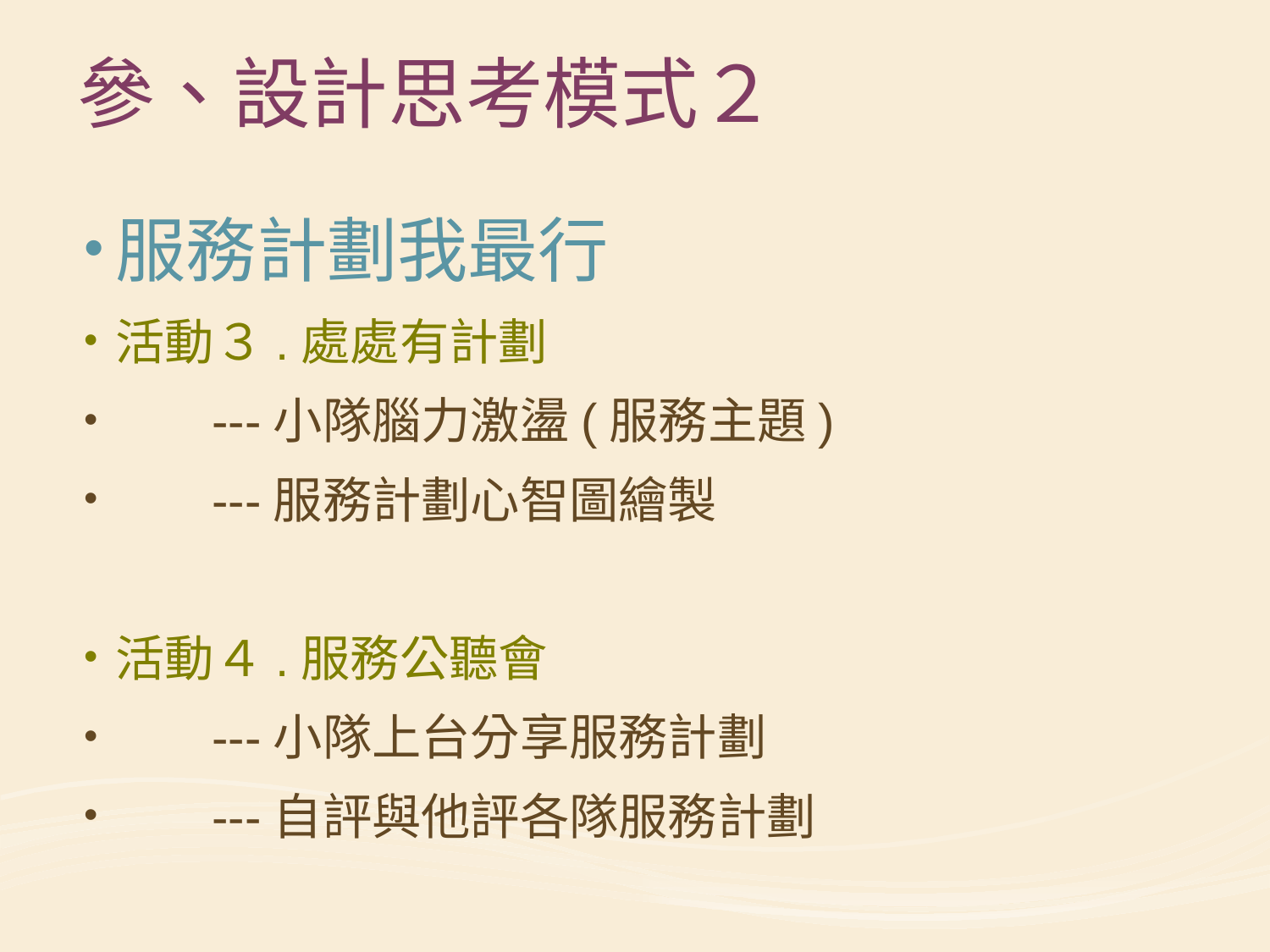

# 參、設計思考模式２
服務計劃我最行
活動３.處處有計劃
       ---小隊腦力激盪(服務主題)
       ---服務計劃心智圖繪製

活動４.服務公聽會
       ---小隊上台分享服務計劃
       ---自評與他評各隊服務計劃